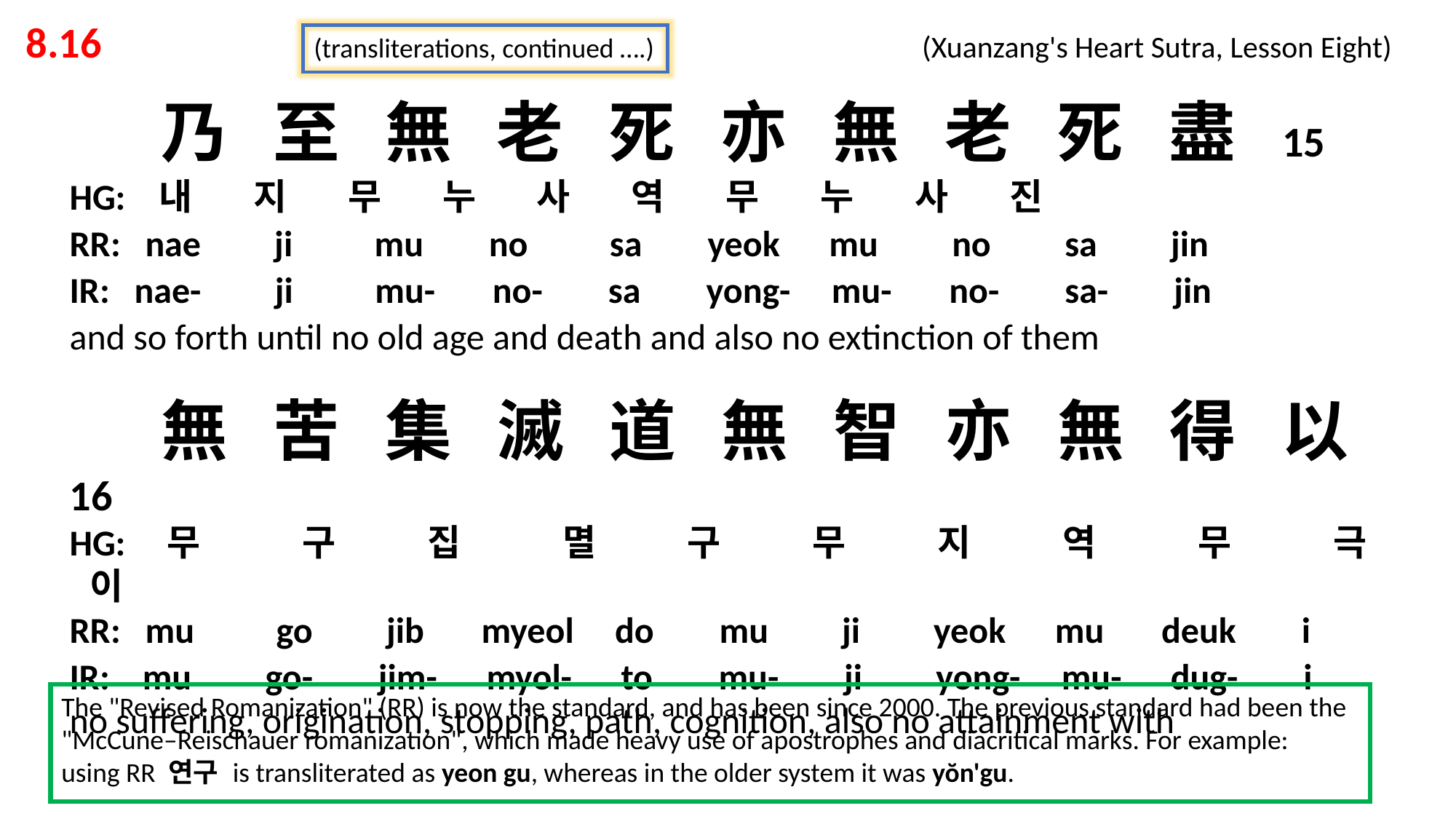

8.16  			  			                         (Xuanzang's Heart Sutra, Lesson Eight)
(transliterations, continued ….)

     乃   至   無   老   死   亦   無   老   死   盡  15
HG:   내      지      무      누      사      역      무      누      사      진
RR:   nae         ji          mu        no          sa        yeok      mu         no         sa         jin
IR:   nae-         ji          mu-       no-        sa        yong-     mu-       no-        sa-        jin
and so forth until no old age and death and also no extinction of them

     無   苦   集   滅   道   無   智   亦   無   得   以  16
HG:    무          구         집          멸         구         무         지         역          무          극        이
RR:   mu          go         jib       myeol     do        mu         ji         yeok      mu       deuk        i
IR:    mu         go-        jim-      myol-      to        mu-        ji         yong-     mu-      dug-        i
no suffering, origination, stopping, path, cognition, also no attainment with
The "Revised Romanization" (RR) is now the standard, and has been since 2000. The previous standard had been the "McCune–Reischauer romanization", which made heavy use of apostrophes and diacritical marks. For example: using RR 연구 is transliterated as yeon gu, whereas in the older system it was yŏn'gu.